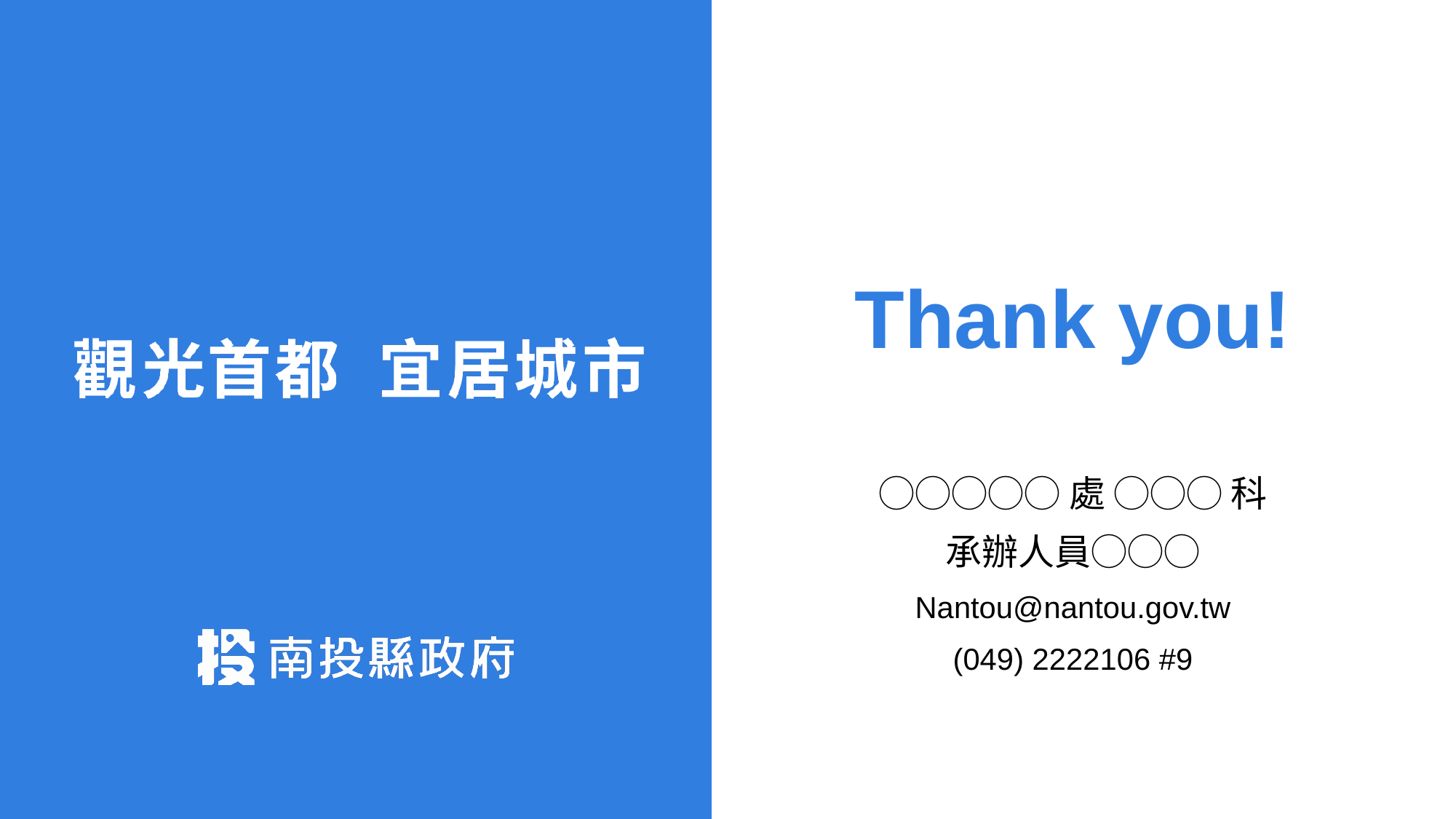

Thank you!
◯◯◯◯◯處 ◯◯◯ 科
承辦人員◯◯◯
Nantou@nantou.gov.tw
(049) 2222106 #9